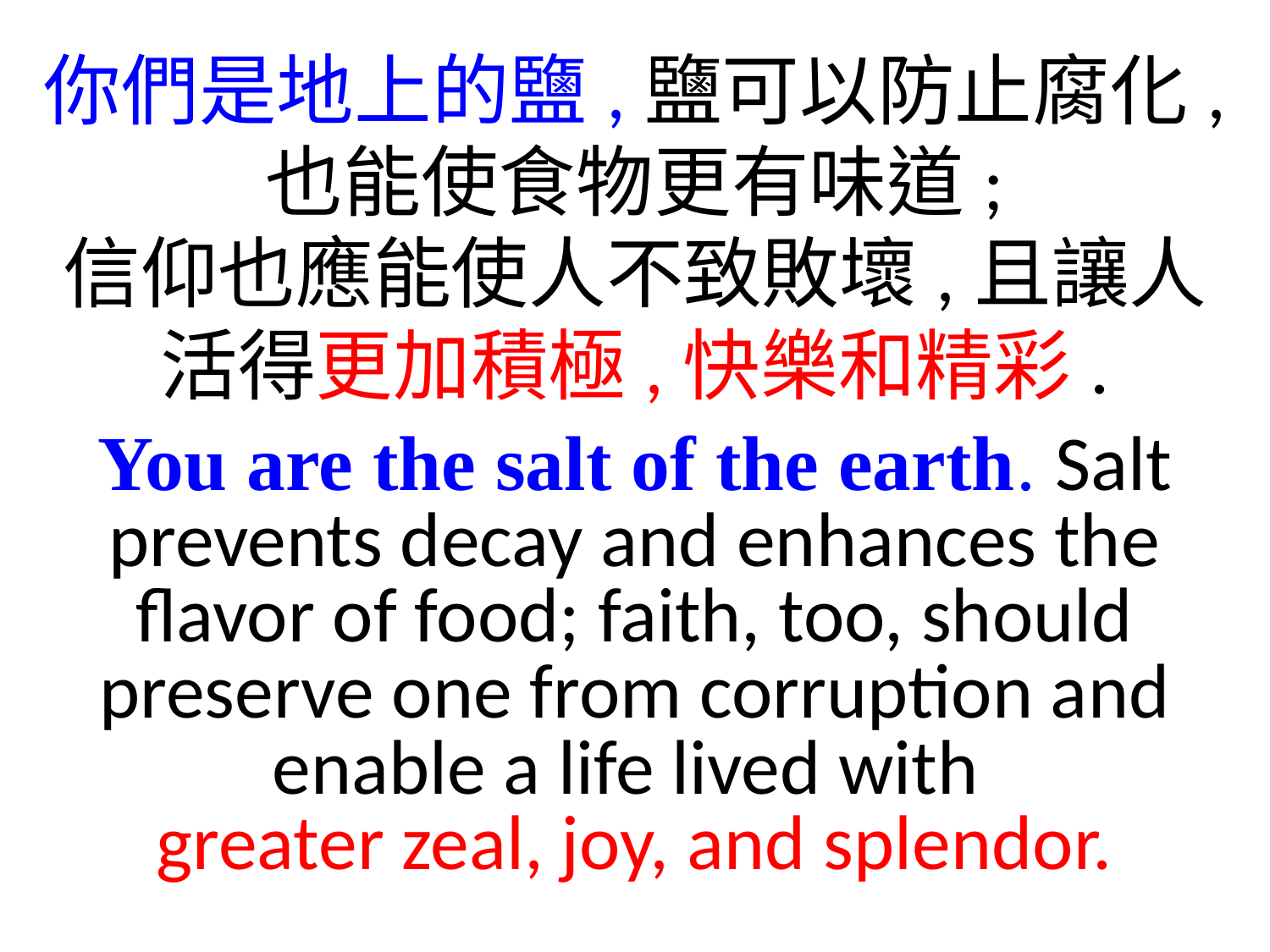

你們是地上的鹽,鹽可以防止腐化,
也能使食物更有味道;
信仰也應能使人不致敗壞,且讓人
活得更加積極,快樂和精彩.
You are the salt of the earth. Salt prevents decay and enhances the flavor of food; faith, too, should preserve one from corruption and enable a life lived with
greater zeal, joy, and splendor.